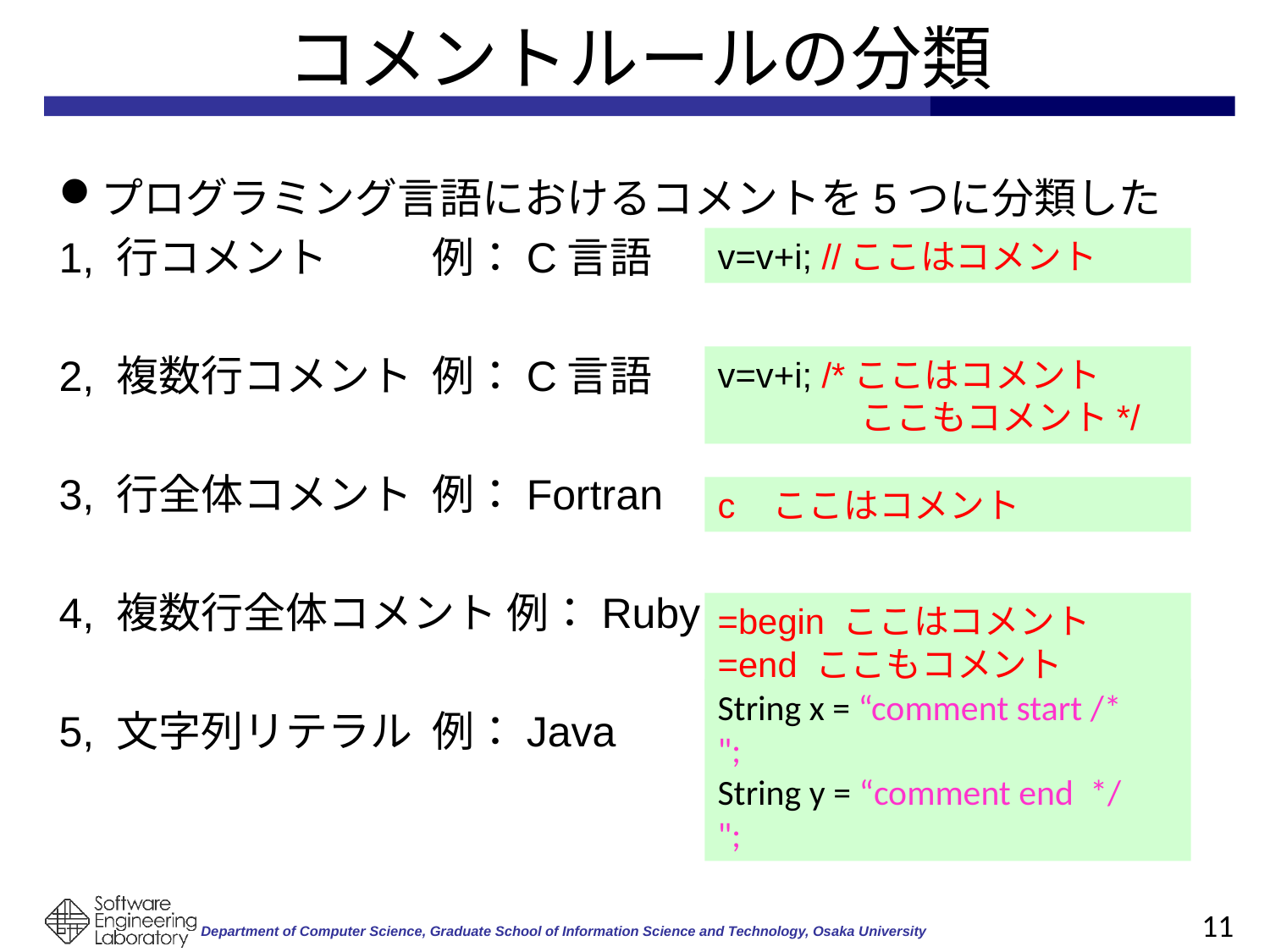

# コメントルールの分類
プログラミング言語におけるコメントを5つに分類した
1, 行コメント　　  例：C言語

2, 複数行コメント  例：C言語

3, 行全体コメント  例：Fortran

4, 複数行全体コメント 例：Ruby

5, 文字列リテラル  例：Java

v=v+i; //ここはコメント
v=v+i; /*ここはコメント
	 ここもコメント*/
c   ここはコメント
=begin ここはコメント
=end ここもコメント
String x = “comment start /*　";
String y = “comment end  */　";
11